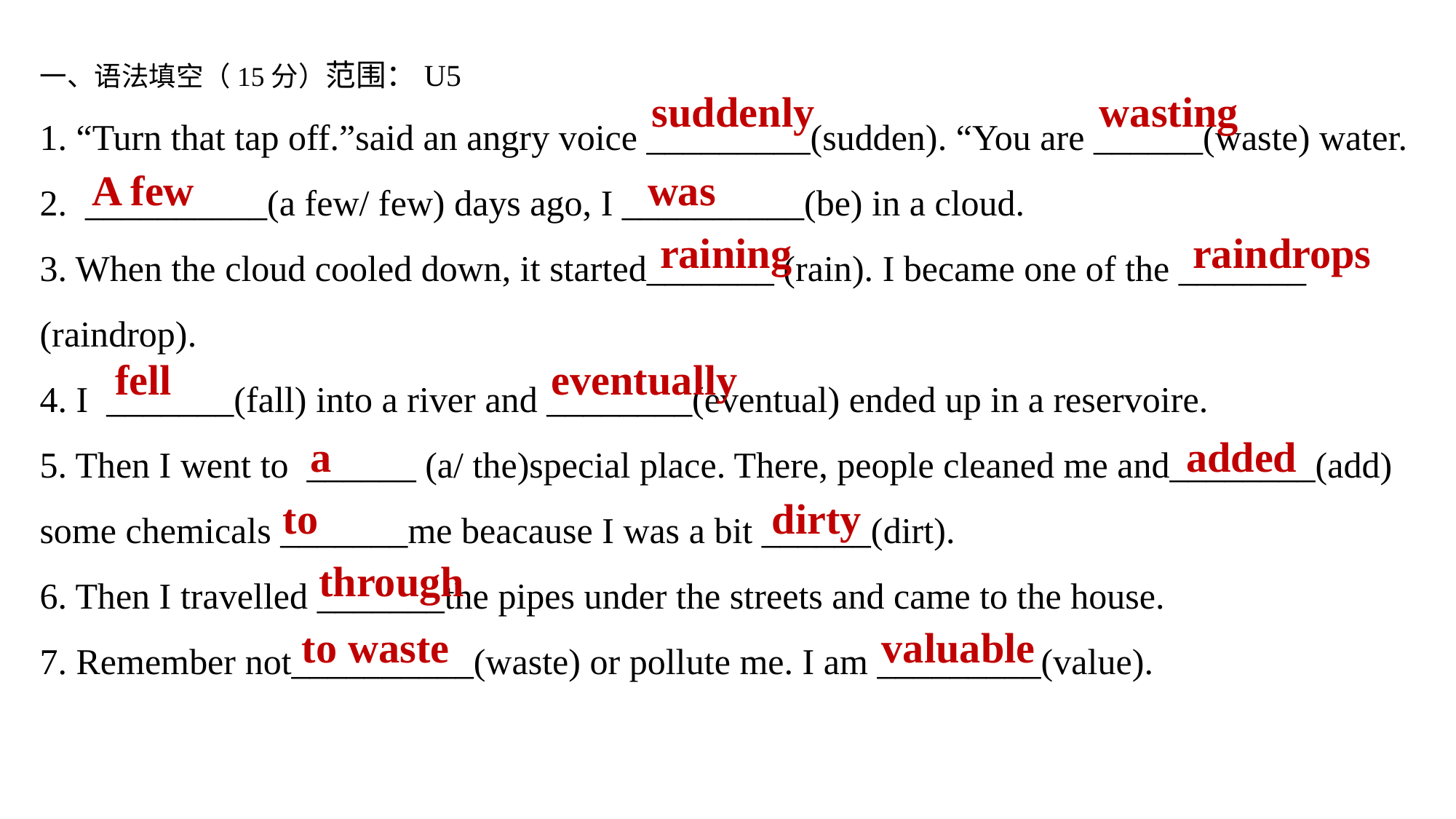

一、语法填空（15分）范围：U5
1. “Turn that tap off.”said an angry voice _________(sudden). “You are ______(waste) water.
2.  __________(a few/ few) days ago, I __________(be) in a cloud.
3. When the cloud cooled down, it started_______ (rain). I became one of the _______ (raindrop).
4. I  _______(fall) into a river and ________(eventual) ended up in a reservoire.
5. Then I went to  ______ (a/ the)special place. There, people cleaned me and________(add)
some chemicals _______me beacause I was a bit ______(dirt).
6. Then I travelled _______the pipes under the streets and came to the house.
7. Remember not__________(waste) or pollute me. I am _________(value).
suddenly                           wasting
A few                                           was
raining                                      raindrops
fell                                    eventually
a                                                                                 added
to                                           dirty
through
to waste                                         valuable